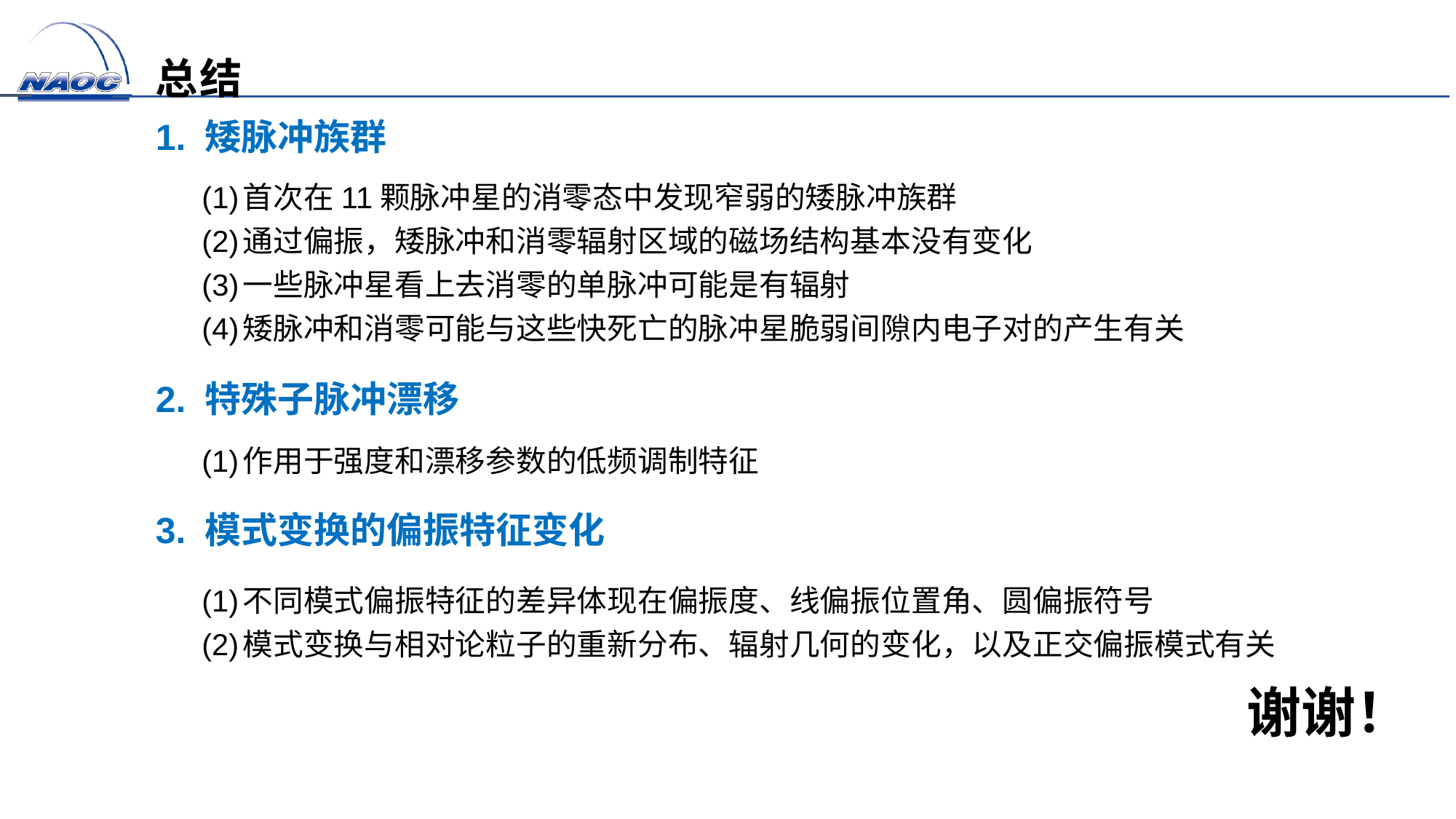

总结
1. 矮脉冲族群

2. 特殊子脉冲漂移

3. 模式变换的偏振特征变化
首次在11颗脉冲星的消零态中发现窄弱的矮脉冲族群
通过偏振，矮脉冲和消零辐射区域的磁场结构基本没有变化
一些脉冲星看上去消零的单脉冲可能是有辐射
矮脉冲和消零可能与这些快死亡的脉冲星脆弱间隙内电子对的产生有关
作用于强度和漂移参数的低频调制特征
不同模式偏振特征的差异体现在偏振度、线偏振位置角、圆偏振符号
模式变换与相对论粒子的重新分布、辐射几何的变化，以及正交偏振模式有关
谢谢！